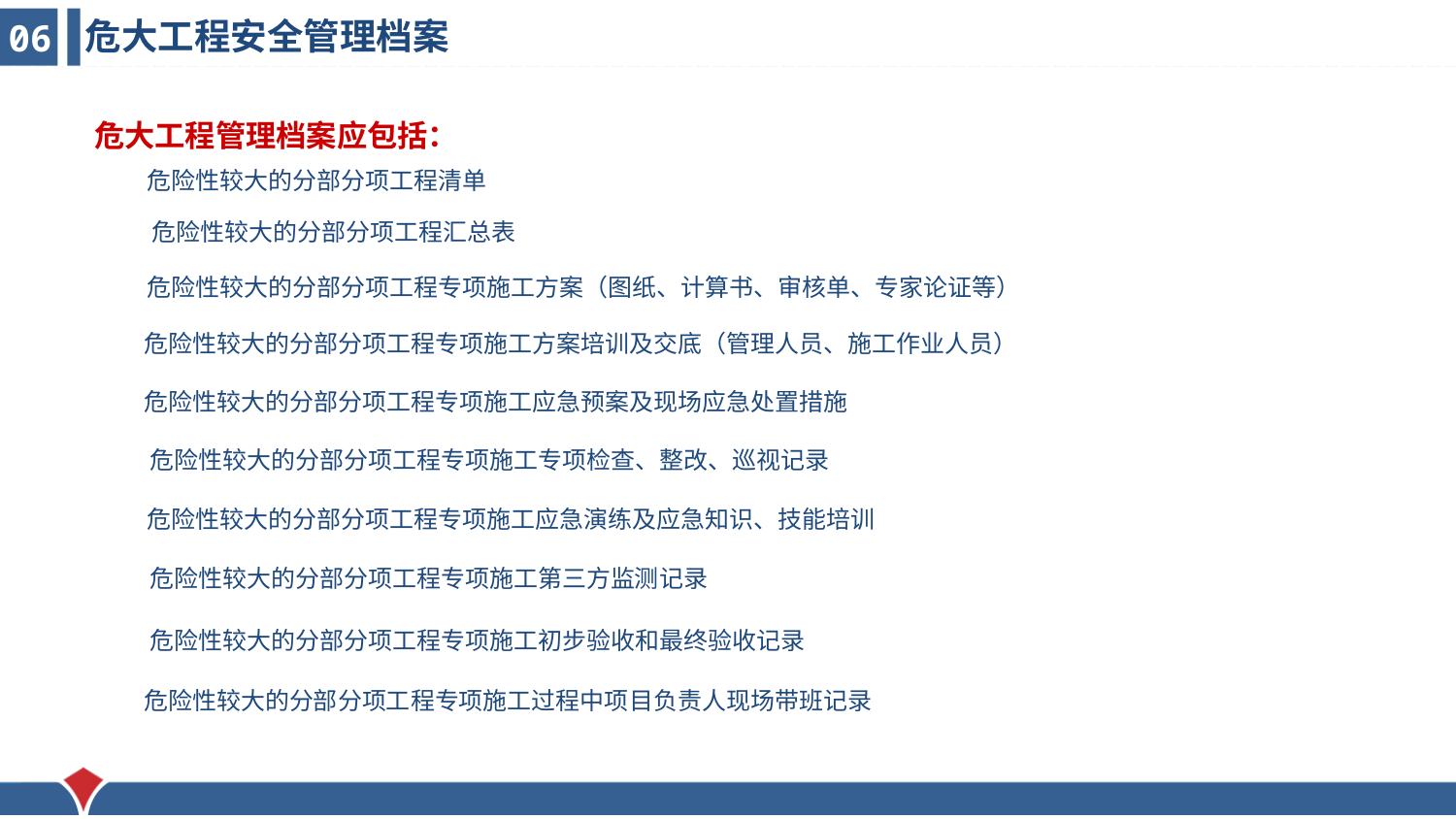

危大工程安全管理档案
06
危大工程管理档案应包括：
危险性较大的分部分项工程清单
危险性较大的分部分项工程汇总表
危险性较大的分部分项工程专项施工方案（图纸、计算书、审核单、专家论证等）
危险性较大的分部分项工程专项施工方案培训及交底（管理人员、施工作业人员）
危险性较大的分部分项工程专项施工应急预案及现场应急处置措施
危险性较大的分部分项工程专项施工专项检查、整改、巡视记录
危险性较大的分部分项工程专项施工应急演练及应急知识、技能培训
危险性较大的分部分项工程专项施工第三方监测记录
危险性较大的分部分项工程专项施工初步验收和最终验收记录
危险性较大的分部分项工程专项施工过程中项目负责人现场带班记录